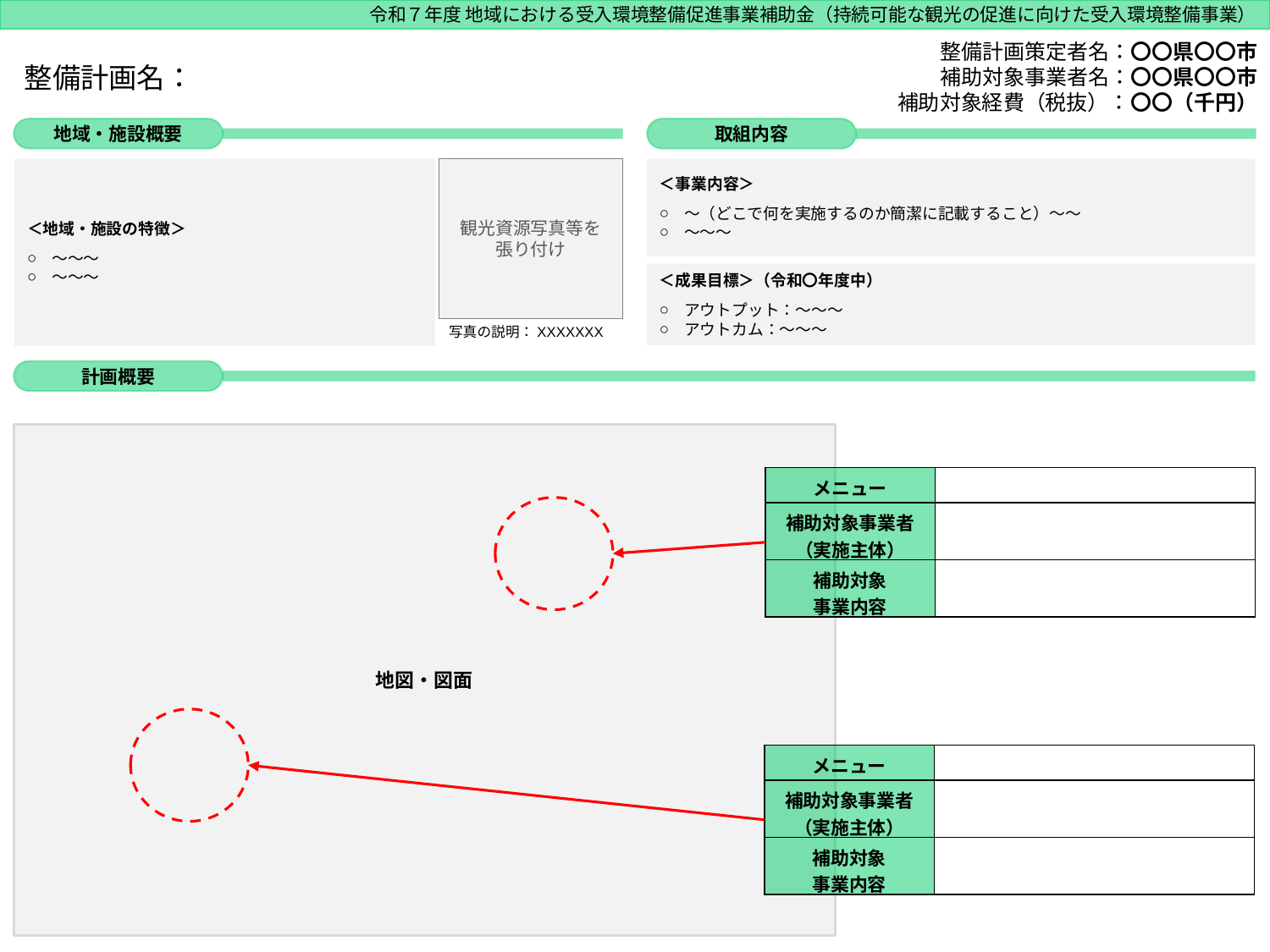

令和７年度 地域における受入環境整備促進事業補助金（持続可能な観光の促進に向けた受入環境整備事業）
整備計画策定者名：〇〇県〇〇市
補助対象事業者名：〇〇県〇〇市
補助対象経費（税抜）：〇〇（千円）
整備計画名：
地域・施設概要
取組内容
＜地域・施設の特徴＞
～～～
～～～
＜事業内容＞
～（どこで何を実施するのか簡潔に記載すること）～～
～～～
観光資源写真等を
張り付け
＜成果目標＞（令和〇年度中）
アウトプット：～～～
アウトカム：～～～
写真の説明：XXXXXXX
計画概要
地図・図面
| メニュー |  |
| --- | --- |
| 補助対象事業者 （実施主体） |  |
| 補助対象 事業内容 |  |

| メニュー |  |
| --- | --- |
| 補助対象事業者 （実施主体） |  |
| 補助対象 事業内容 |  |